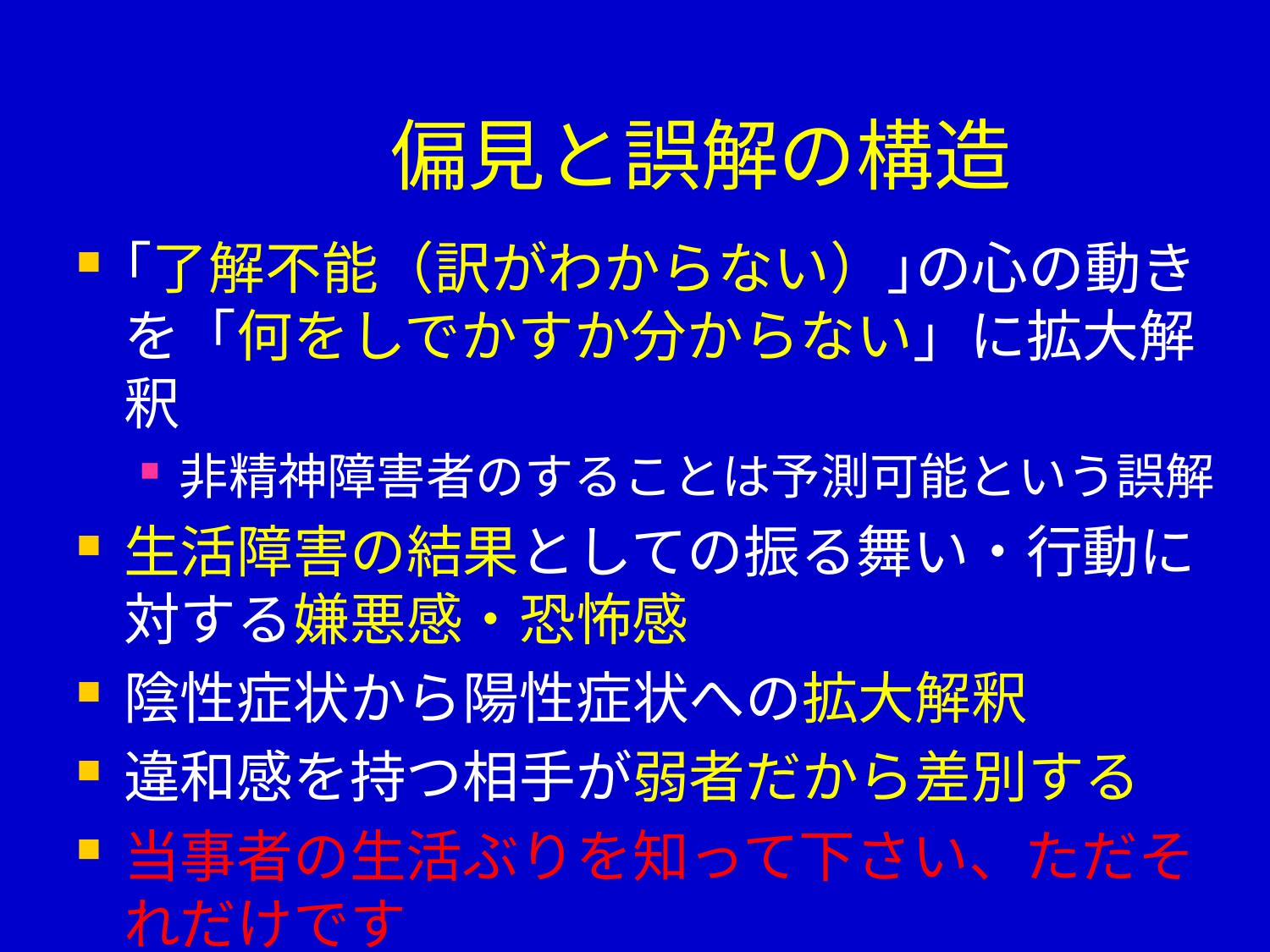

# 偏見と誤解の構造
｢了解不能（訳がわからない）｣の心の動きを「何をしでかすか分からない」に拡大解釈
非精神障害者のすることは予測可能という誤解
生活障害の結果としての振る舞い・行動に対する嫌悪感・恐怖感
陰性症状から陽性症状への拡大解釈
違和感を持つ相手が弱者だから差別する
当事者の生活ぶりを知って下さい、ただそれだけです